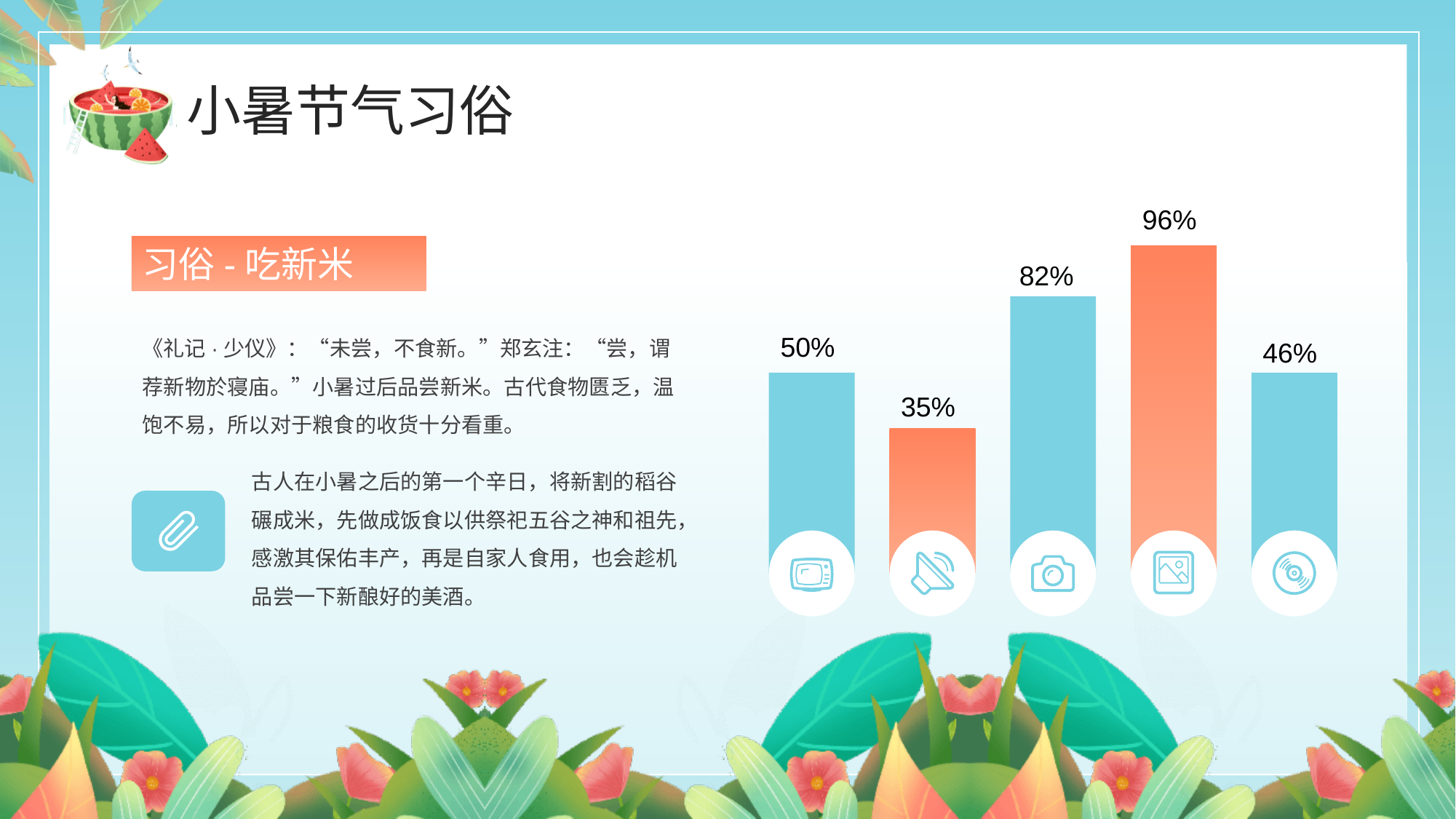

96%

习俗-吃新米

82%

《礼记·少仪》：“未尝，不食新。”郑玄注：“尝，谓荐新物於寝庙。”小暑过后品尝新米。古代食物匮乏，温饱不易，所以对于粮食的收货十分看重。
50%
46%

35%

古人在小暑之后的第一个辛日，将新割的稻谷碾成米，先做成饭食以供祭祀五谷之神和祖先，感激其保佑丰产，再是自家人食用，也会趁机品尝一下新酿好的美酒。